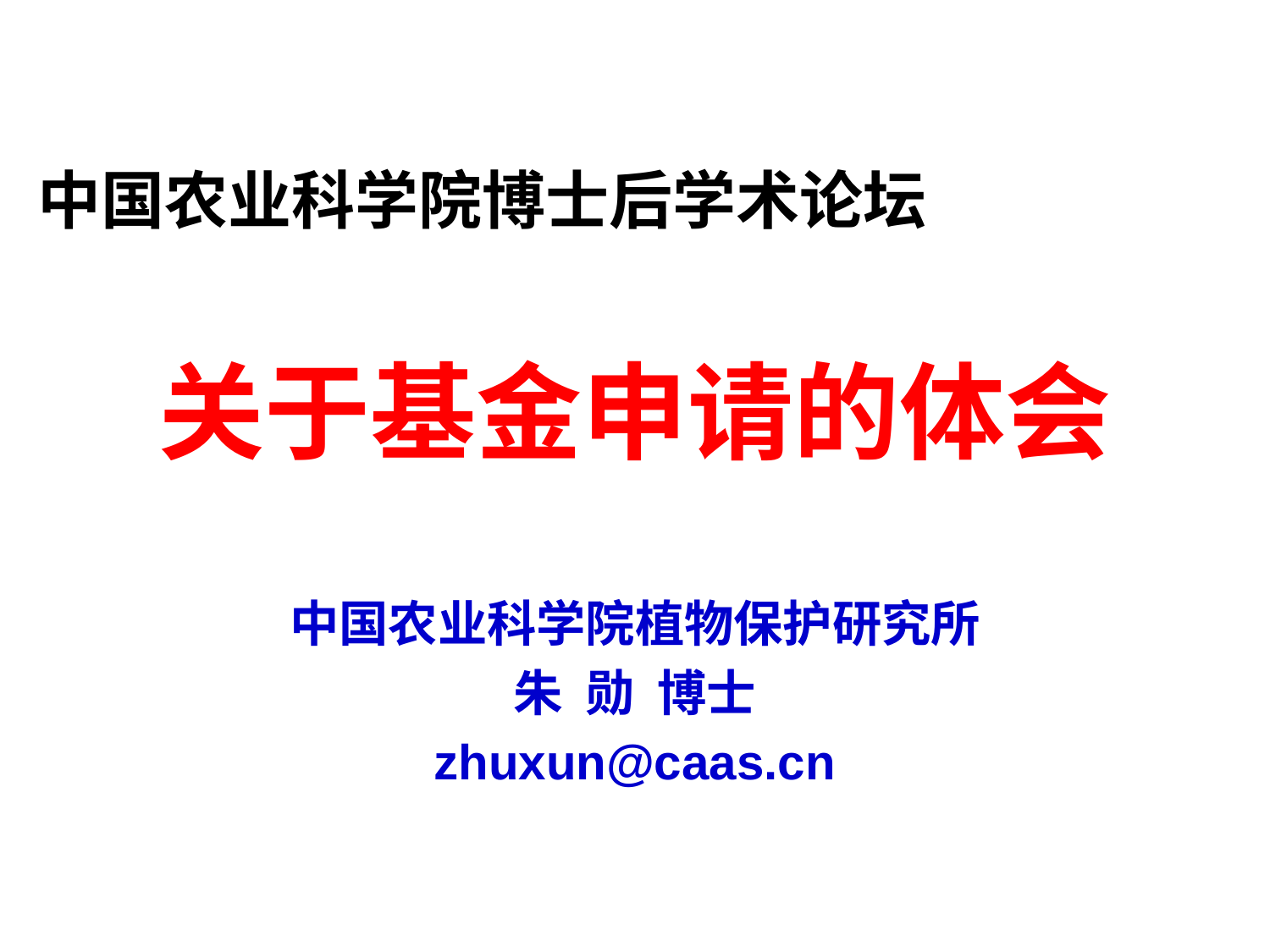

中国农业科学院博士后学术论坛
关于基金申请的体会
中国农业科学院植物保护研究所
朱  勋  博士
zhuxun@caas.cn